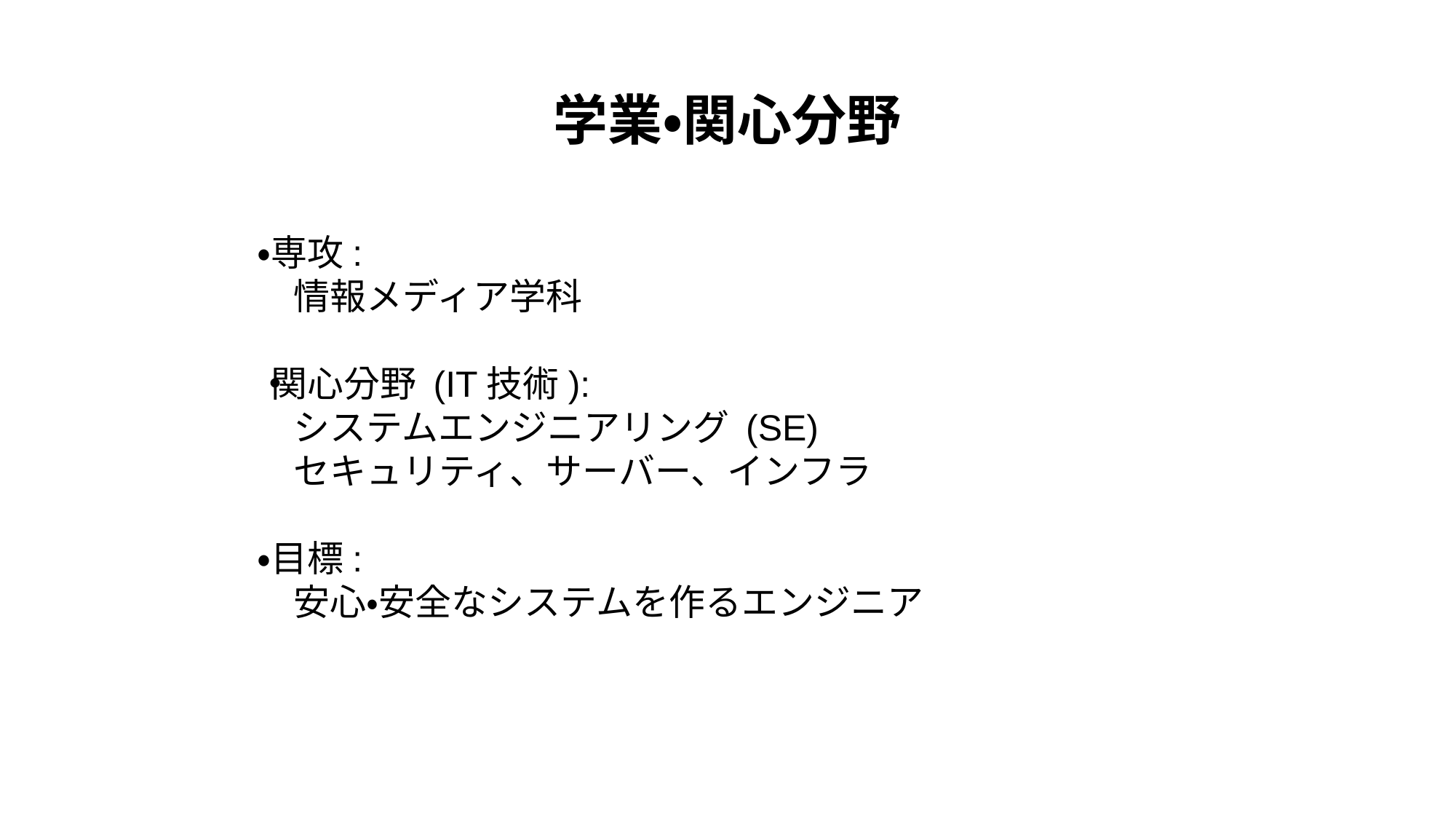

学業・関心分野

・専攻:
　情報メディア学科

・関心分野 (IT技術):
　システムエンジニアリング (SE)
　セキュリティ、サーバー、インフラ

・目標:
　安心・安全なシステムを作るエンジニア